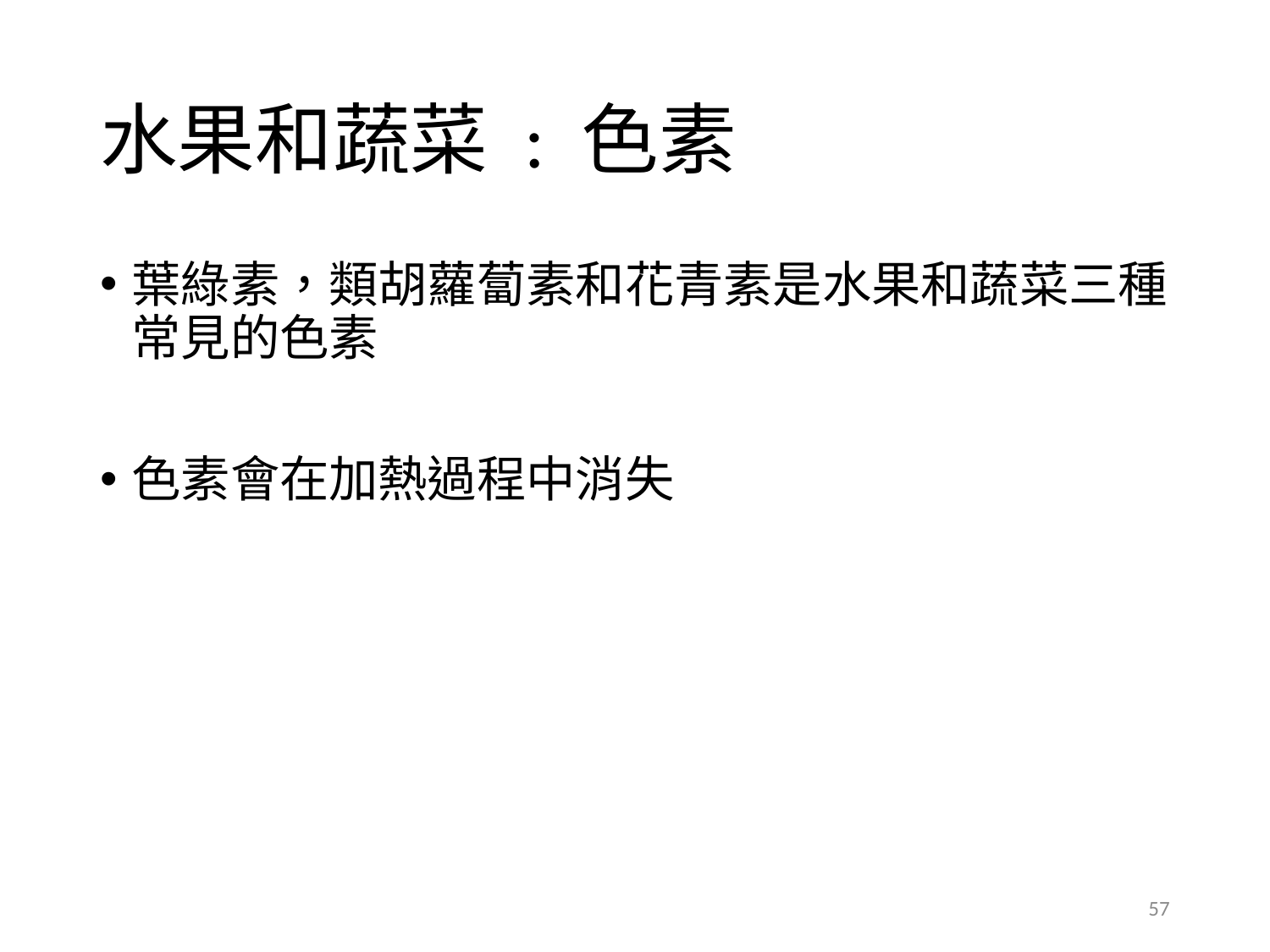

# 水果和蔬菜 : 色素
葉綠素，類胡蘿蔔素和花青素是水果和蔬菜三種常見的色素

色素會在加熱過程中消失
57